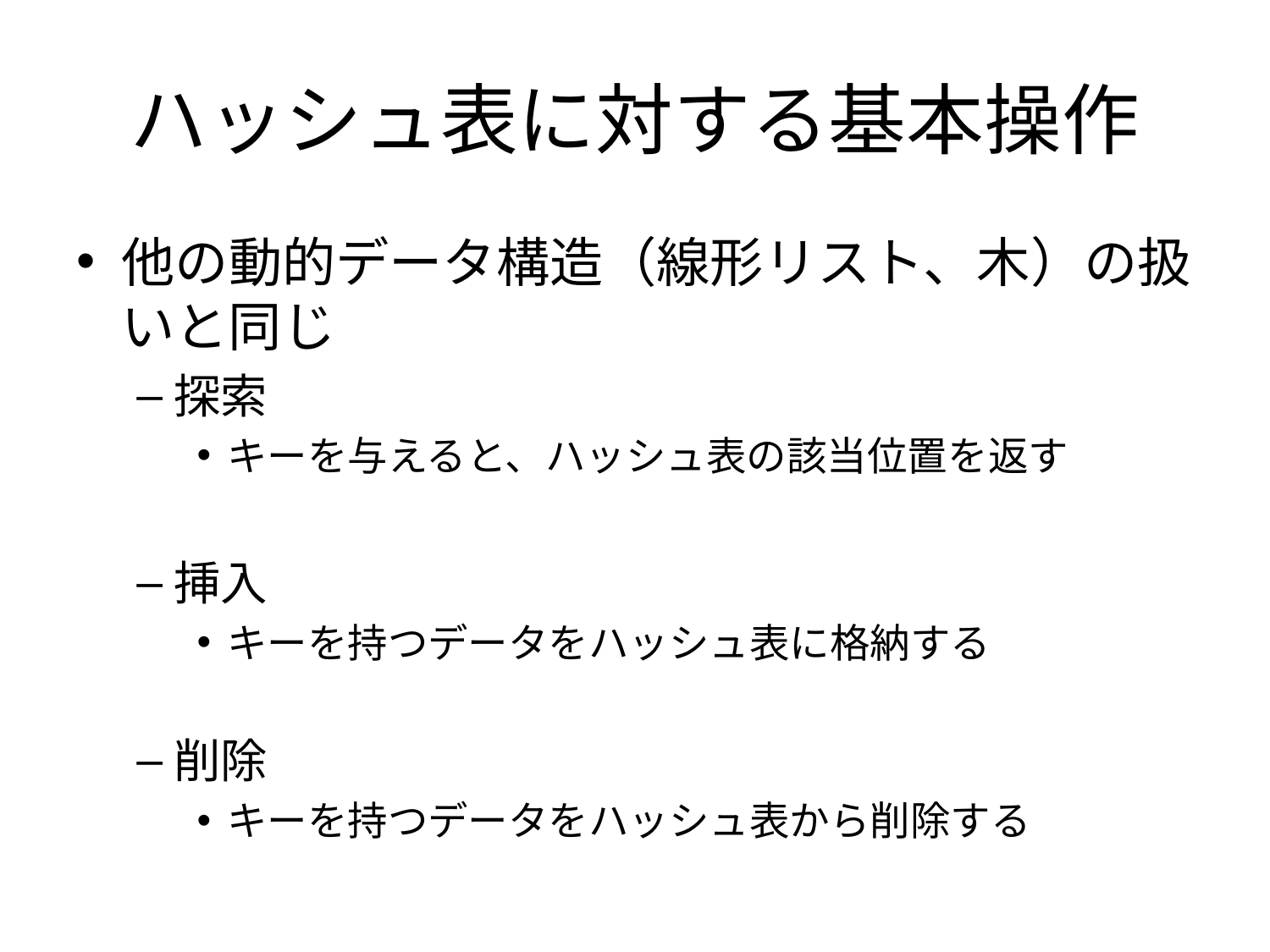

# ハッシュ表に対する基本操作
他の動的データ構造（線形リスト、木）の扱いと同じ
探索
キーを与えると、ハッシュ表の該当位置を返す

挿入
キーを持つデータをハッシュ表に格納する

削除
キーを持つデータをハッシュ表から削除する